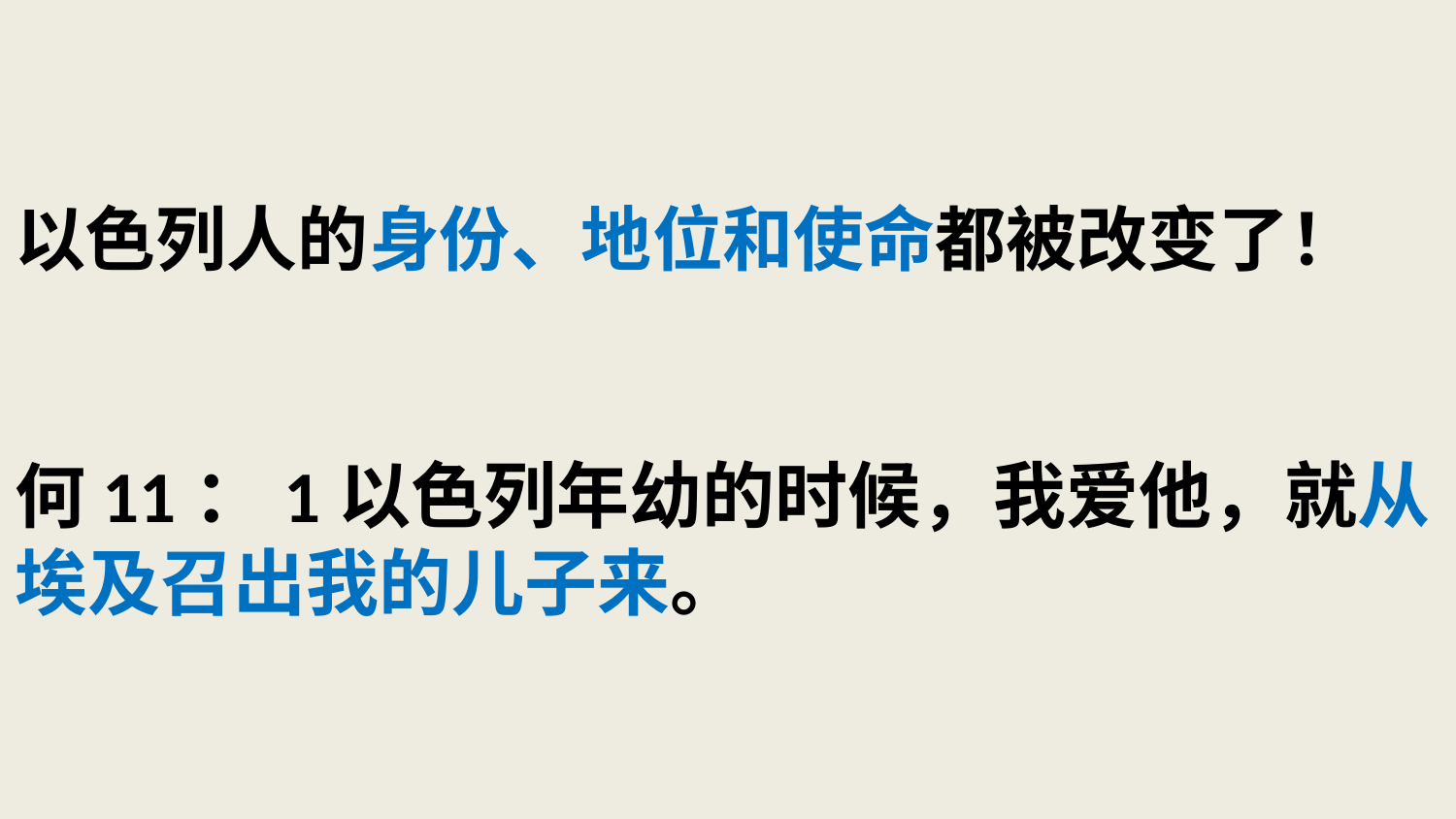

# 以色列人的身份、地位和使命都被改变了！ 何11：1以色列年幼的时候，我爱他，就从埃及召出我的儿子来。